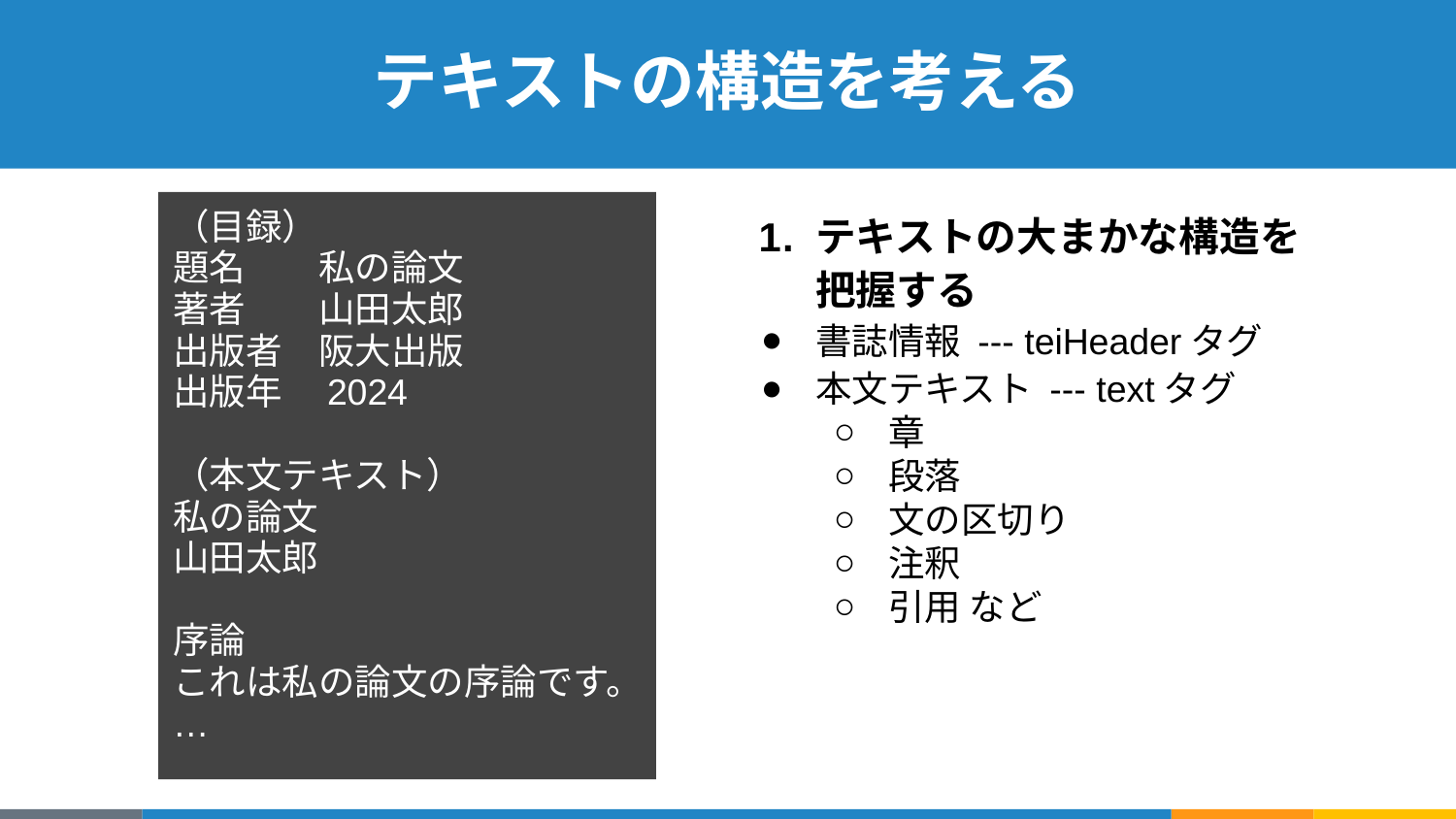

# テキストの構造を考える
（目録）
題名　　私の論文
著者　　山田太郎
出版者　阪大出版
出版年　2024

（本文テキスト）
私の論文
山田太郎

序論
これは私の論文の序論です。
…
テキストの大まかな構造を把握する
書誌情報 --- teiHeaderタグ
本文テキスト --- textタグ
章
段落
文の区切り
注釈
引用 など